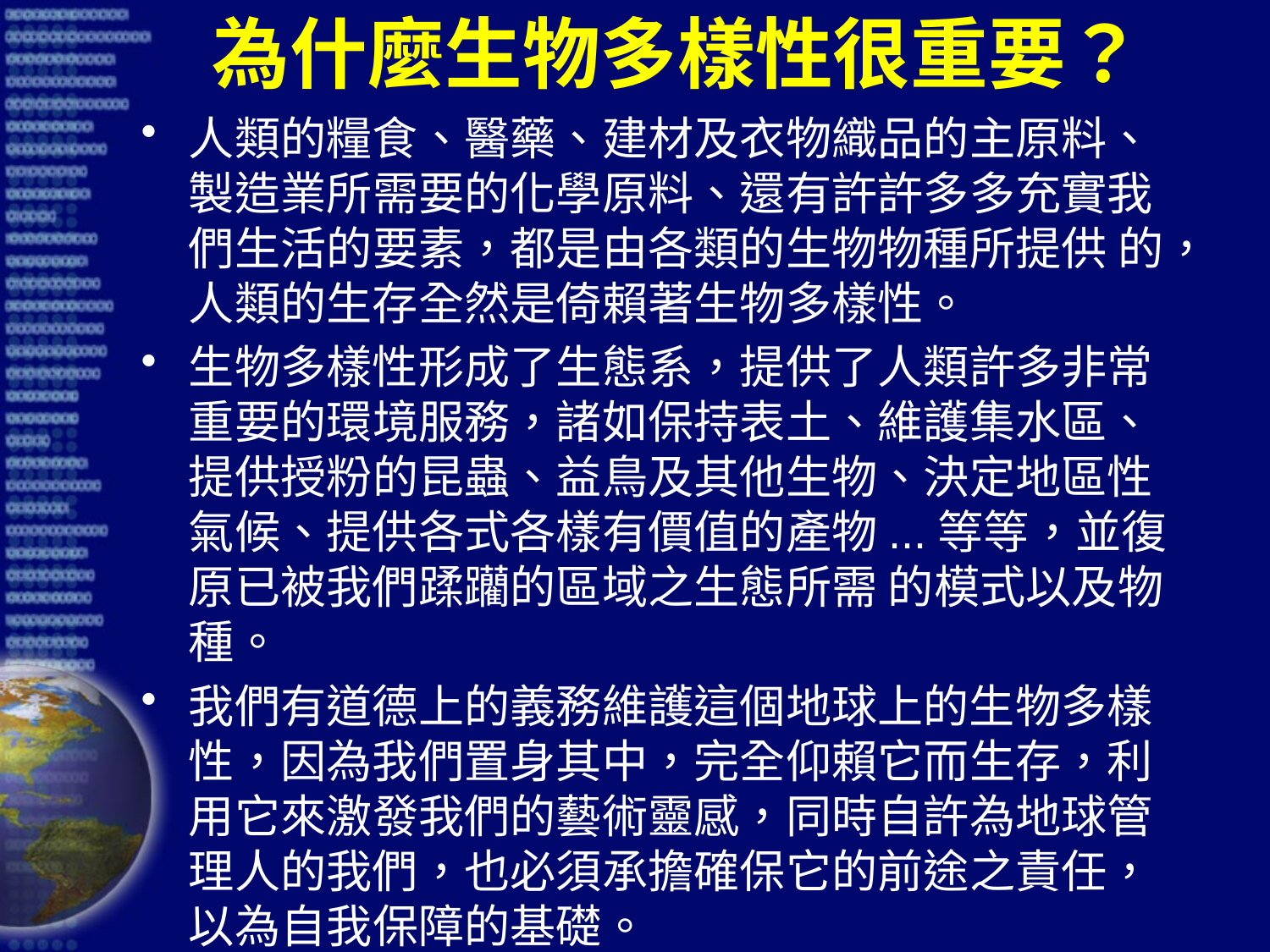

# 為什麼生物多樣性很重要？
人類的糧食、醫藥、建材及衣物織品的主原料、製造業所需要的化學原料、還有許許多多充實我們生活的要素，都是由各類的生物物種所提供 的，人類的生存全然是倚賴著生物多樣性。
生物多樣性形成了生態系，提供了人類許多非常重要的環境服務，諸如保持表土、維護集水區、提供授粉的昆蟲、益鳥及其他生物、決定地區性氣候、提供各式各樣有價值的產物...等等，並復原已被我們蹂躪的區域之生態所需 的模式以及物種。
我們有道德上的義務維護這個地球上的生物多樣性，因為我們置身其中，完全仰賴它而生存，利用它來激發我們的藝術靈感，同時自許為地球管理人的我們，也必須承擔確保它的前途之責任，以為自我保障的基礎。